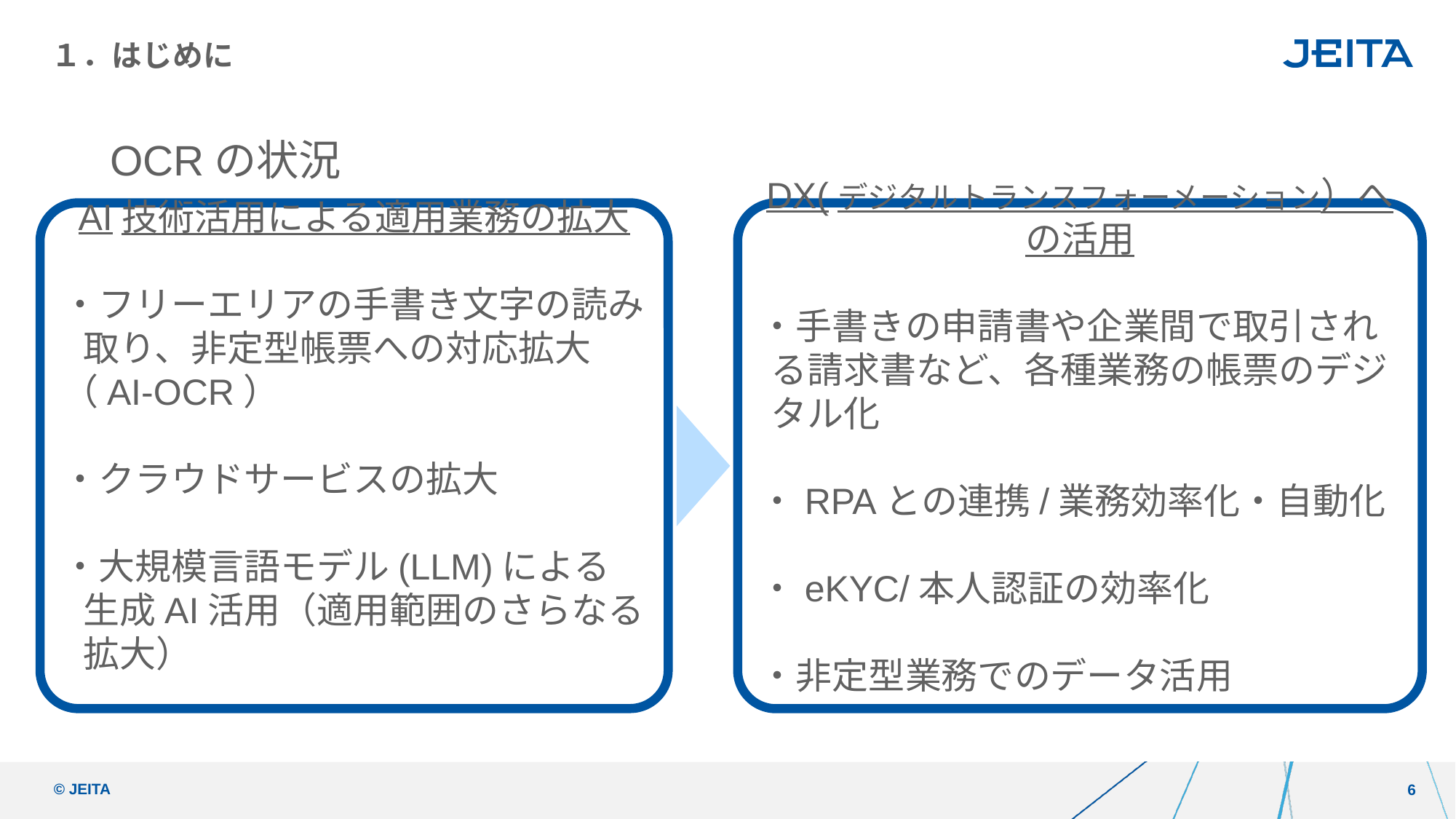

# １．はじめに
OCRの状況
AI技術活用による適用業務の拡大

・フリーエリアの手書き文字の読み取り、非定型帳票への対応拡大
（AI-OCR）

・クラウドサービスの拡大

・大規模言語モデル(LLM)による生成AI活用（適用範囲のさらなる拡大）

DX(デジタルトランスフォーメーション）への活用

・手書きの申請書や企業間で取引される請求書など、各種業務の帳票のデジタル化

・RPAとの連携/業務効率化・自動化

・eKYC/本人認証の効率化

・非定型業務でのデータ活用

© JEITA